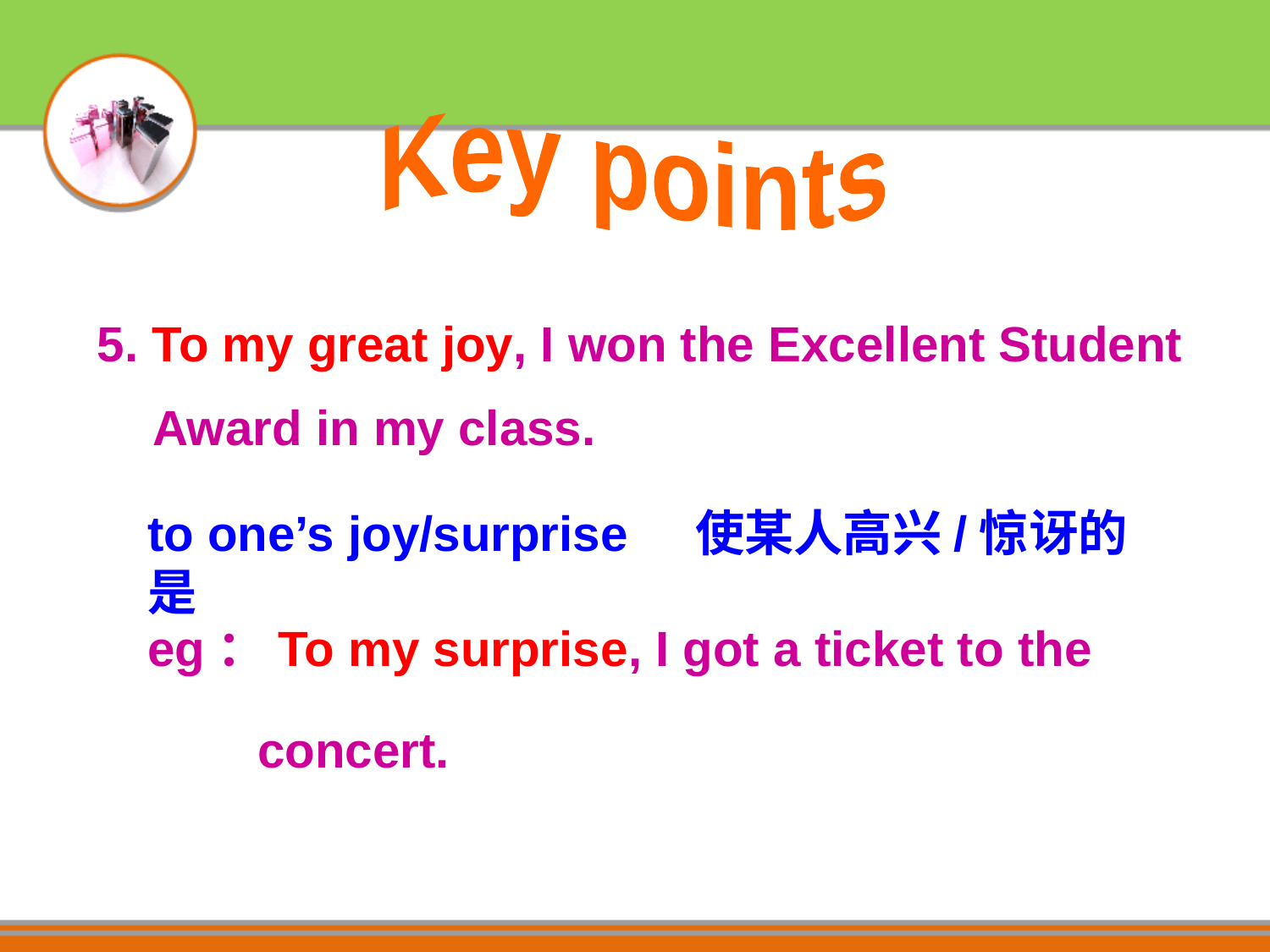

Key points
5. To my great joy, I won the Excellent Student
    Award in my class.
to one’s joy/surprise    使某人高兴/惊讶的是
eg：To my surprise, I got a ticket to the
        concert.